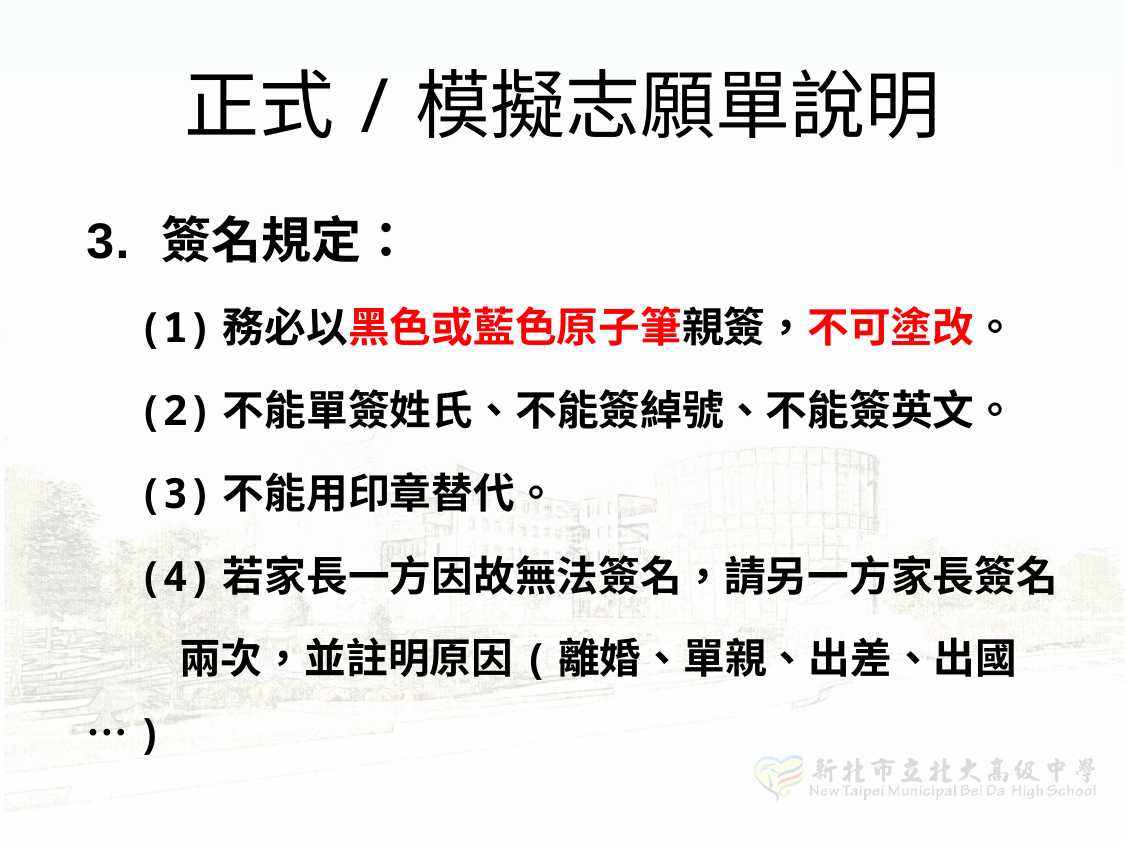

# 正式/模擬志願單說明

簽名規定：
　(1)務必以黑色或藍色原子筆親簽，不可塗改。
　(2)不能單簽姓氏、不能簽綽號、不能簽英文。
　(3)不能用印章替代。
　(4)若家長一方因故無法簽名，請另一方家長簽名
　　 兩次，並註明原因(離婚、單親、出差、出國…)